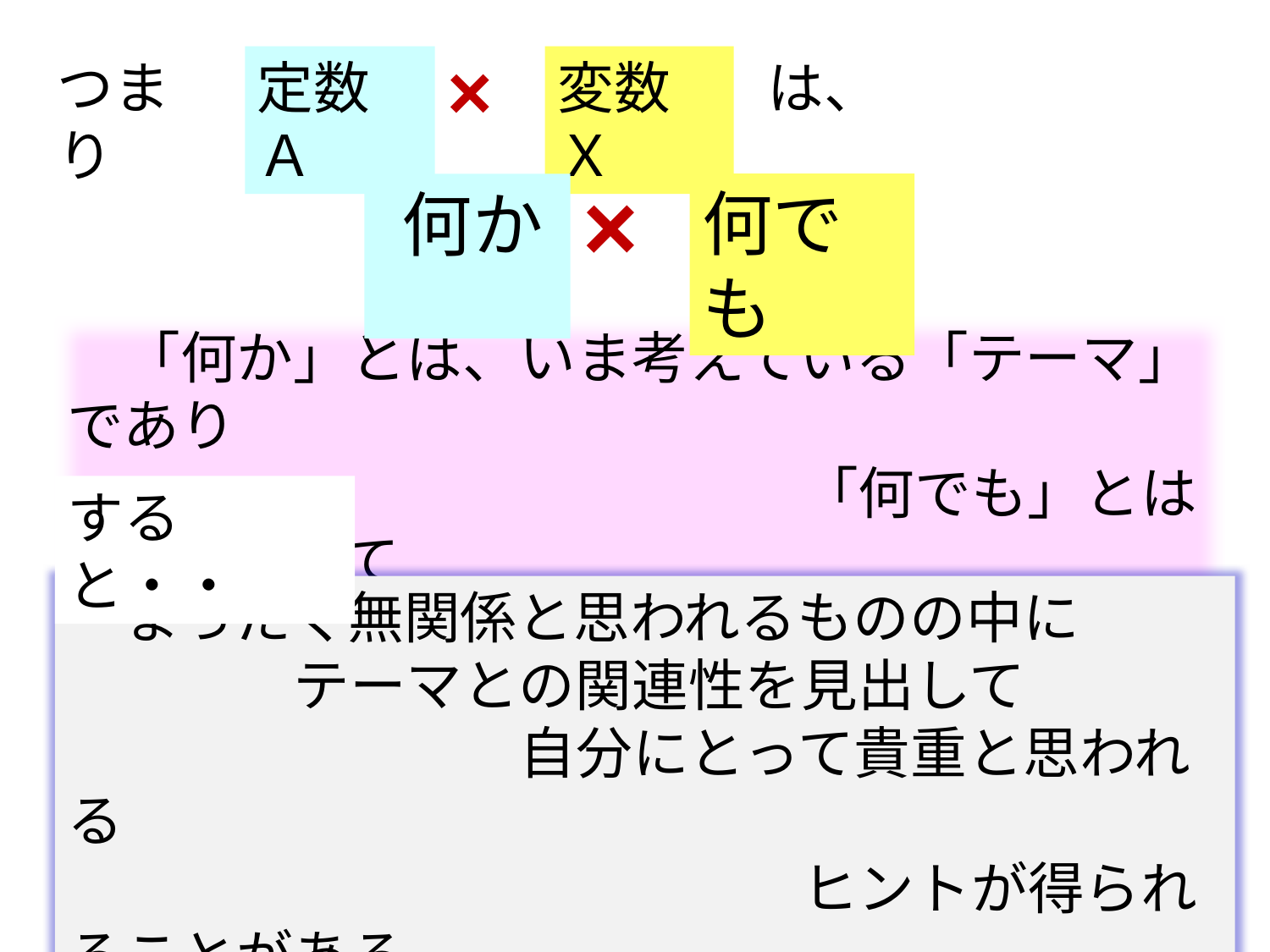

×
定数Ａ
変数Ｘ
つまり
は、
×
何でも
何か
　「何か」とは、いま考えている「テーマ」であり
　　　　　　　　　　　　　「何でも」とは生活のすべて
すると・・
　まったく無関係と思われるものの中に
　　　　テーマとの関連性を見出して
　　　　　　　　自分にとって貴重と思われる
　　　　　　　　　　　　　ヒントが得られることがある